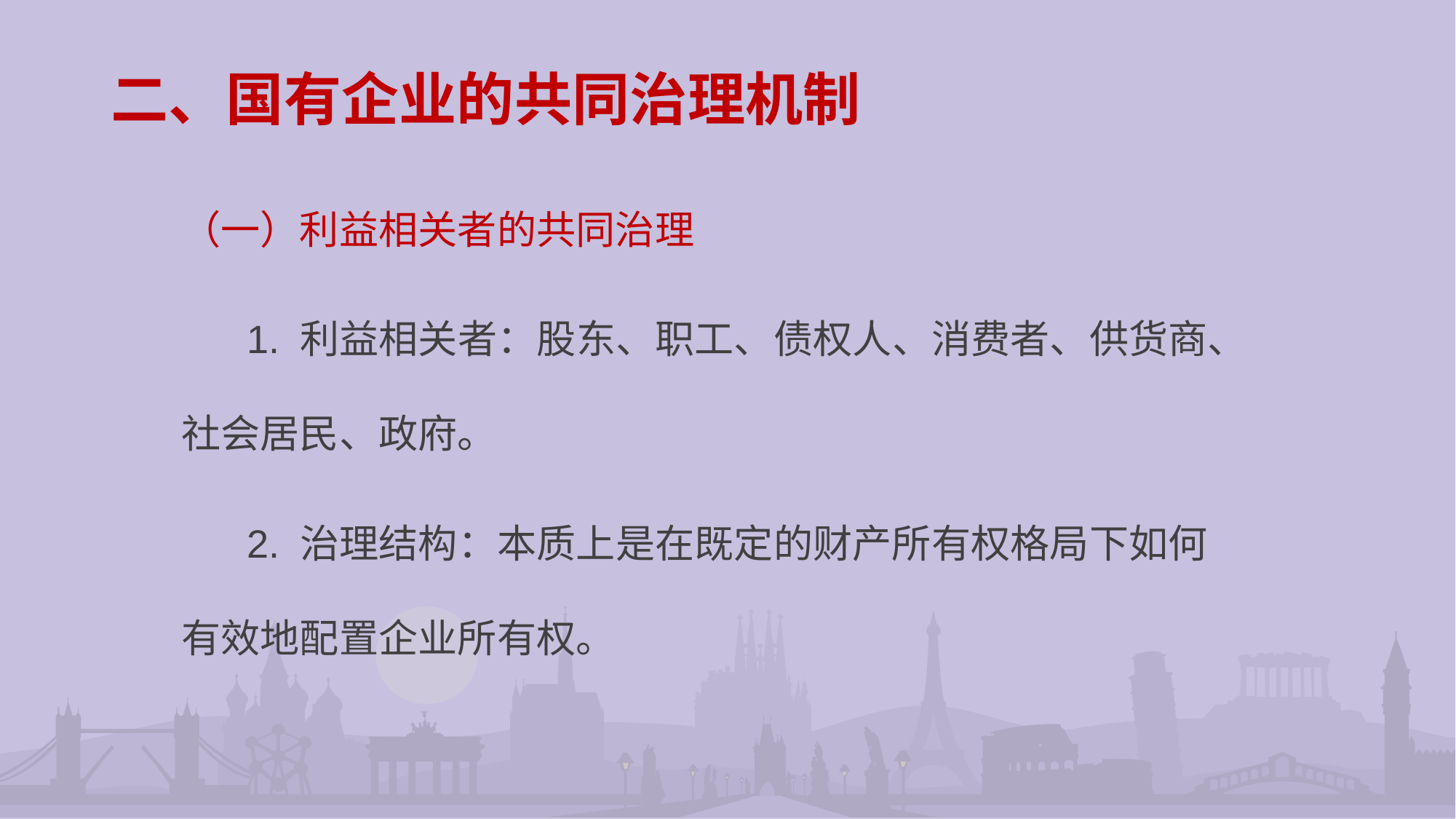

# 二、国有企业的共同治理机制
（一）利益相关者的共同治理
      1. 利益相关者：股东、职工、债权人、消费者、供货商、社会居民、政府。
      2. 治理结构：本质上是在既定的财产所有权格局下如何有效地配置企业所有权。